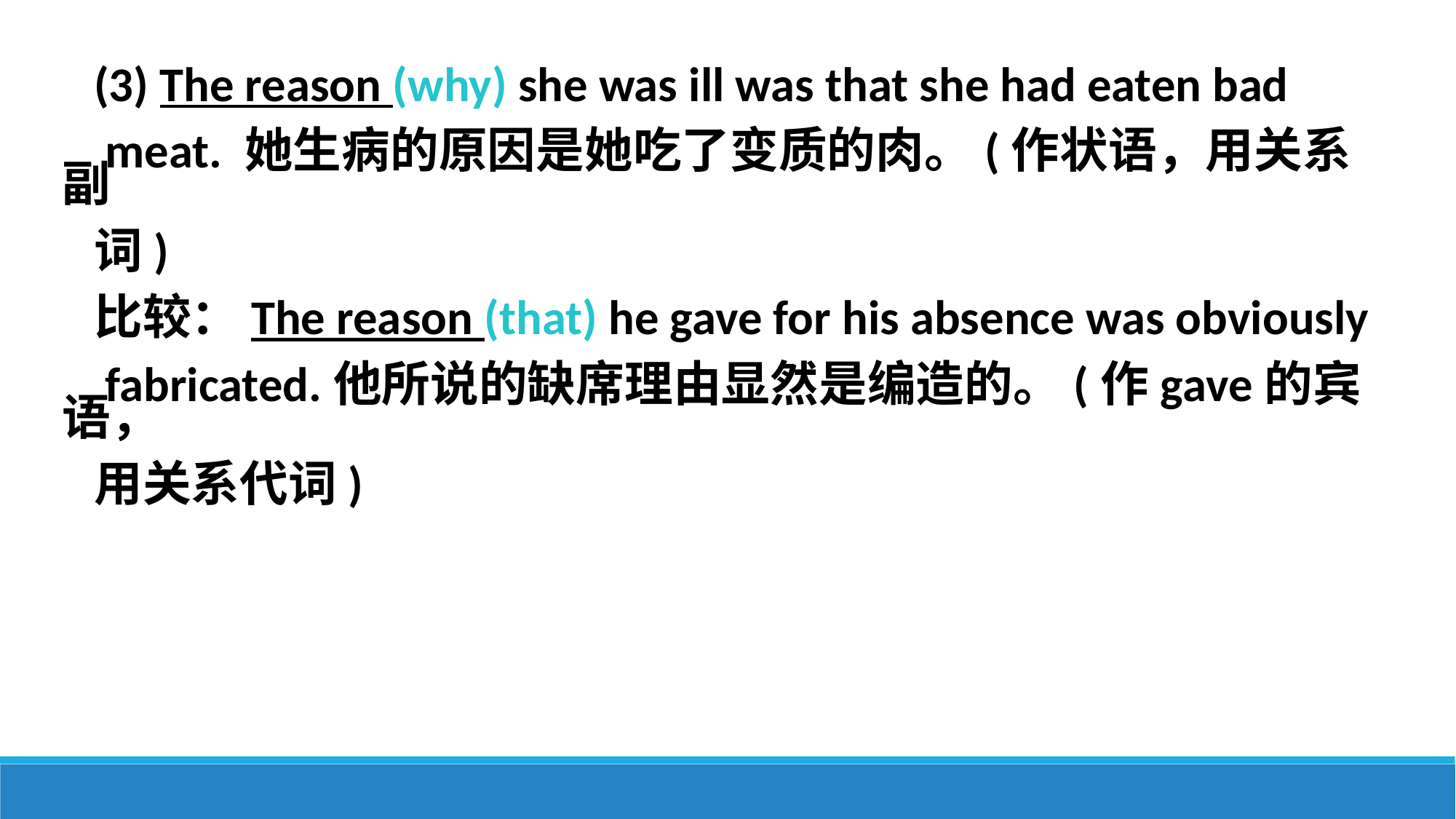

(3) The reason (why) she was ill was that she had eaten bad

 meat. 她生病的原因是她吃了变质的肉。(作状语，用关系副

词)

比较：The reason (that) he gave for his absence was obviously

 fabricated.他所说的缺席理由显然是编造的。(作gave的宾语，

用关系代词)